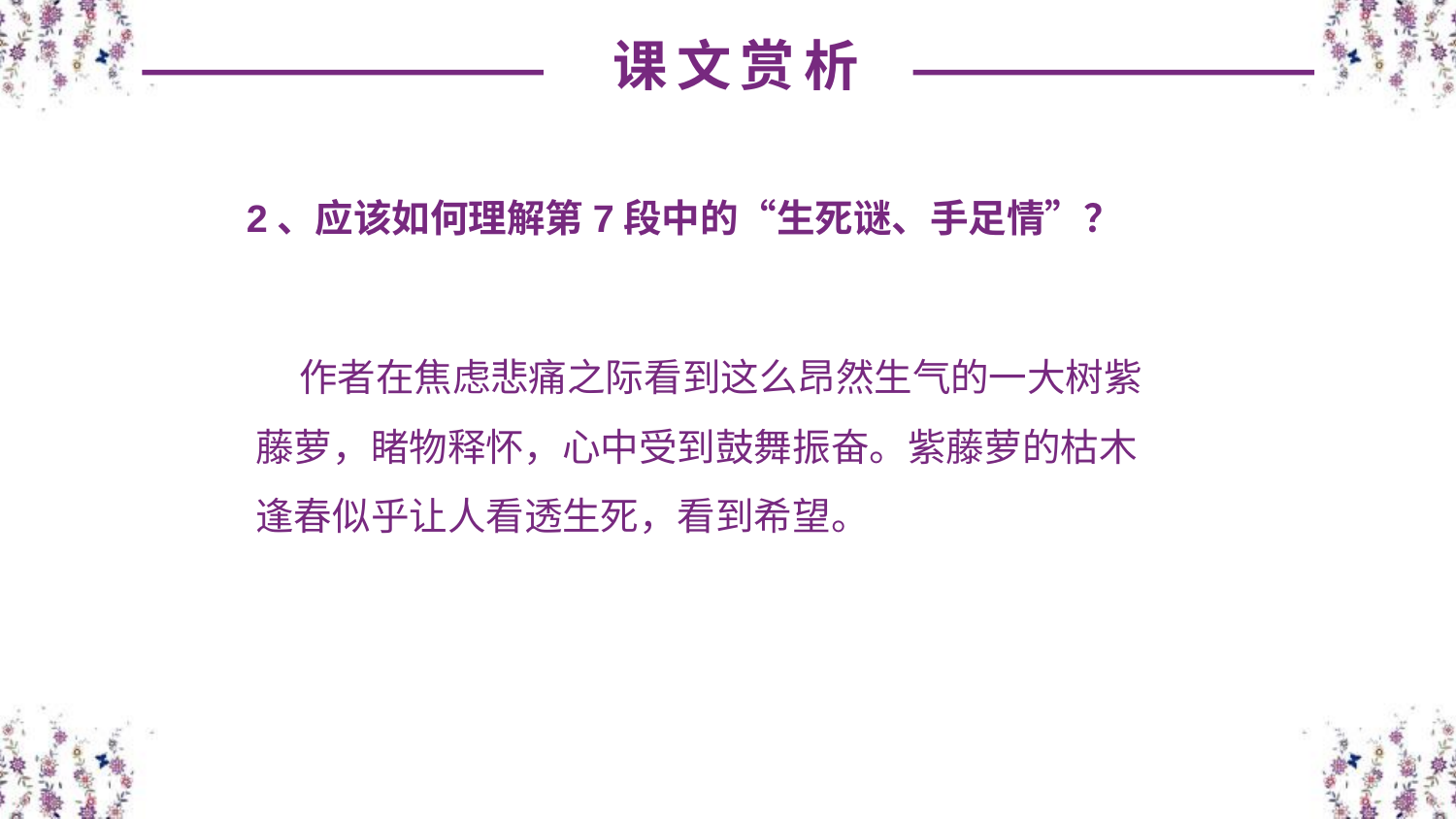

课文赏析

  2、应该如何理解第7段中的“生死谜、手足情”？
    作者在焦虑悲痛之际看到这么昂然生气的一大树紫藤萝，睹物释怀，心中受到鼓舞振奋。紫藤萝的枯木逢春似乎让人看透生死，看到希望。